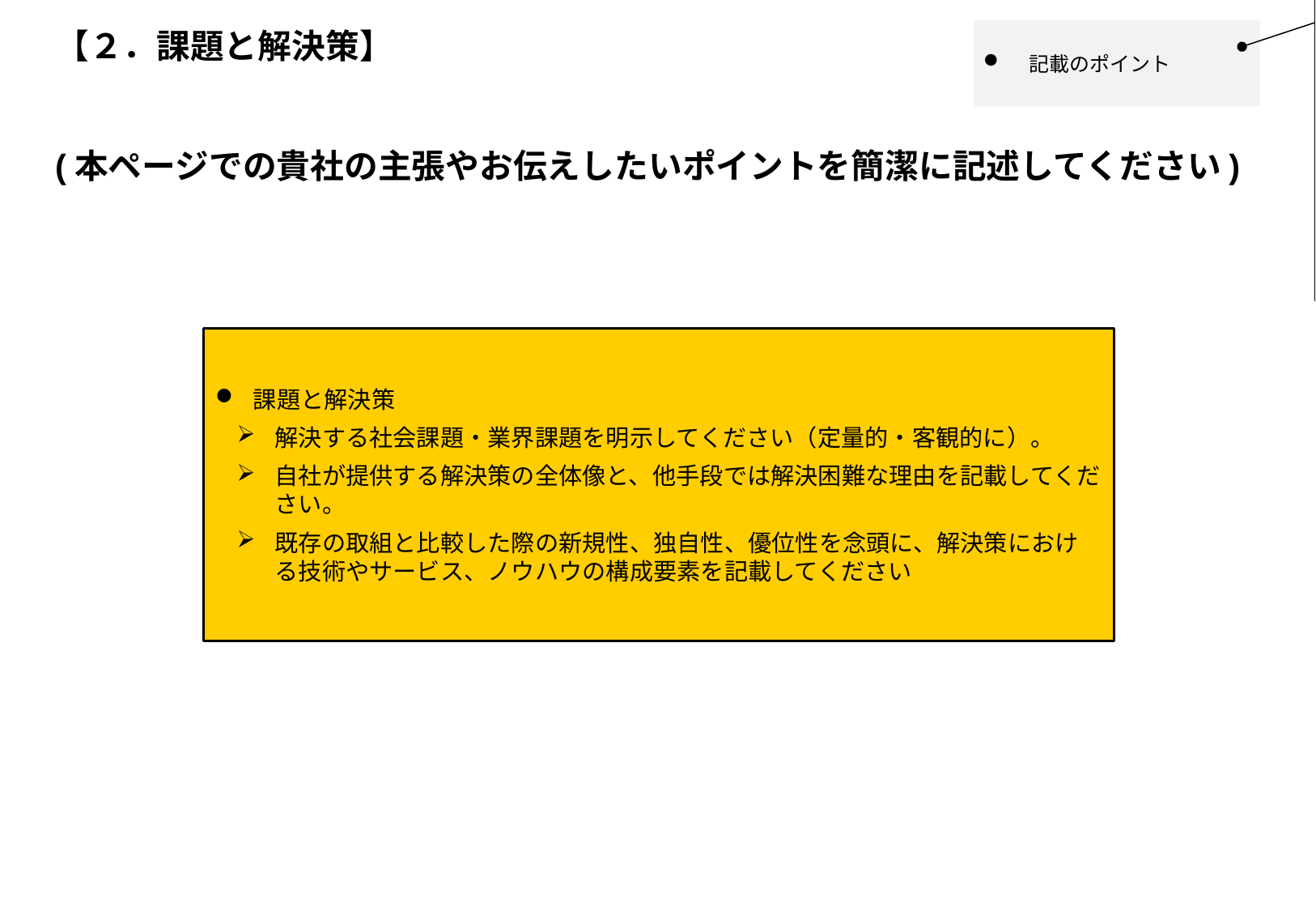

ボディに記載の内容うち、どの項目に該当し得るかを各資料右肩にできる限りお示しください。
（1ページ1項目ずつ作成でも、1ページで複数項目を含めて表現される場合で問題ありません）
※以後のページにかけても同様
# 【２．課題と解決策】
記載のポイント
(本ページでの貴社の主張やお伝えしたいポイントを簡潔に記述してください)
課題と解決策
解決する社会課題・業界課題を明示してください（定量的・客観的に）。
自社が提供する解決策の全体像と、他手段では解決困難な理由を記載してください。
既存の取組と比較した際の新規性、独自性、優位性を念頭に、解決策における技術やサービス、ノウハウの構成要素を記載してください